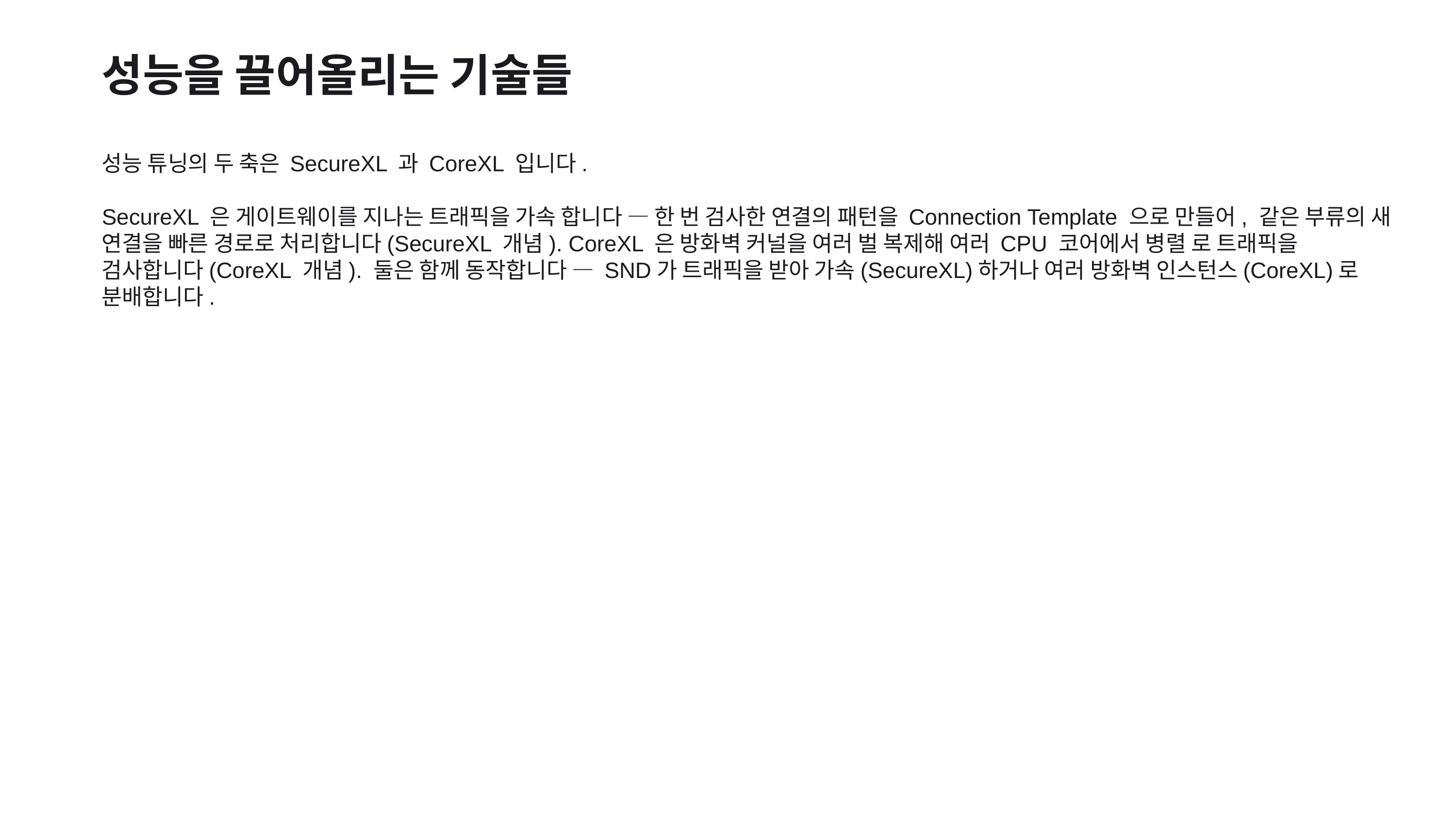

성능을 끌어올리는 기술들
성능 튜닝의 두 축은 SecureXL 과 CoreXL 입니다.

SecureXL 은 게이트웨이를 지나는 트래픽을 가속 합니다 — 한 번 검사한 연결의 패턴을 Connection Template 으로 만들어, 같은 부류의 새 연결을 빠른 경로로 처리합니다(SecureXL 개념). CoreXL 은 방화벽 커널을 여러 벌 복제해 여러 CPU 코어에서 병렬 로 트래픽을 검사합니다(CoreXL 개념). 둘은 함께 동작합니다 — SND가 트래픽을 받아 가속(SecureXL)하거나 여러 방화벽 인스턴스(CoreXL)로 분배합니다.